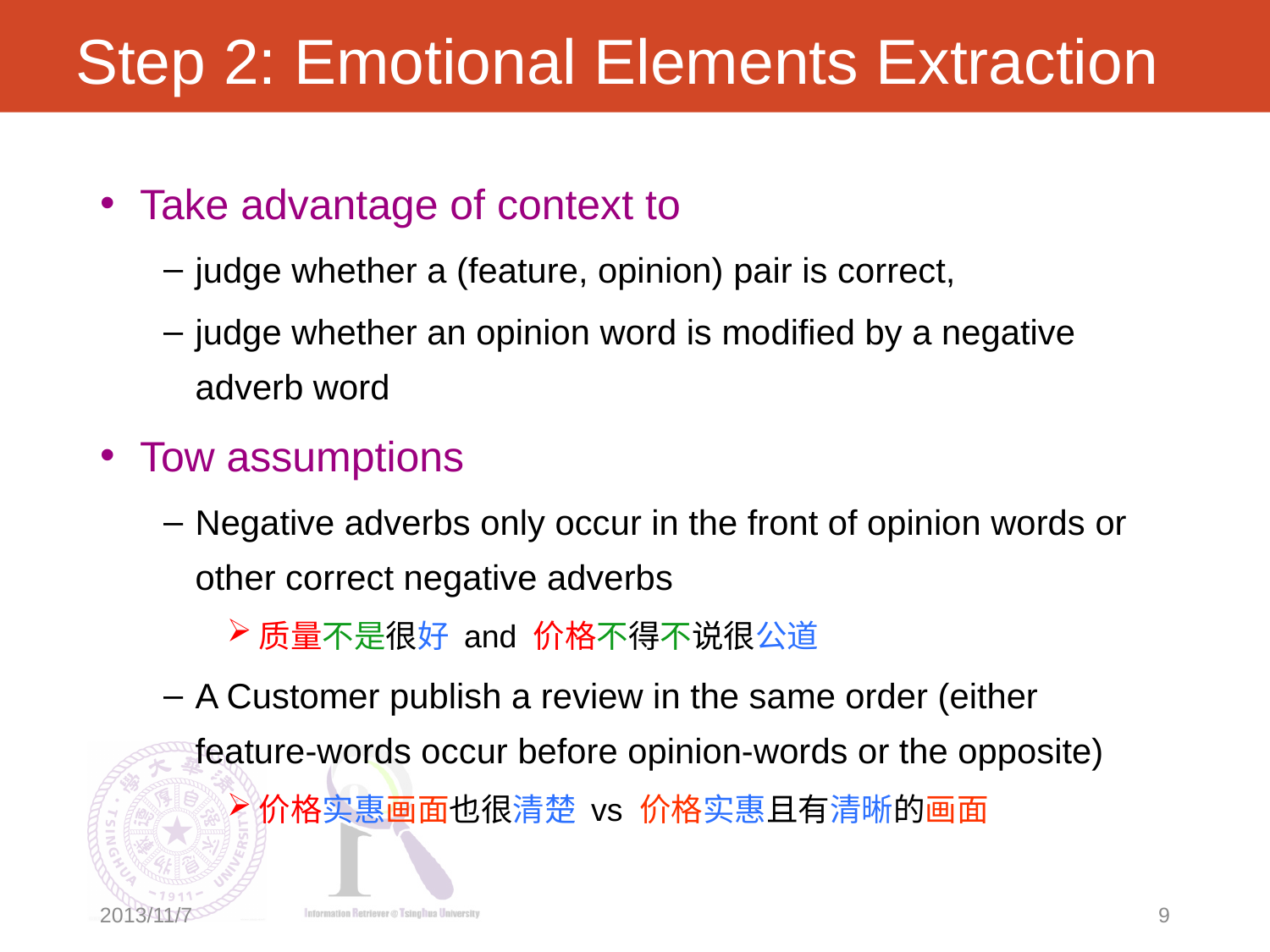

# Step 2: Emotional Elements Extraction
Take advantage of context to
judge whether a (feature, opinion) pair is correct,
judge whether an opinion word is modified by a negative adverb word
Tow assumptions
Negative adverbs only occur in the front of opinion words or other correct negative adverbs
质量不是很好 and 价格不得不说很公道
A Customer publish a review in the same order (either feature-words occur before opinion-words or the opposite)
价格实惠画面也很清楚 vs 价格实惠且有清晰的画面
2013/11/7
9